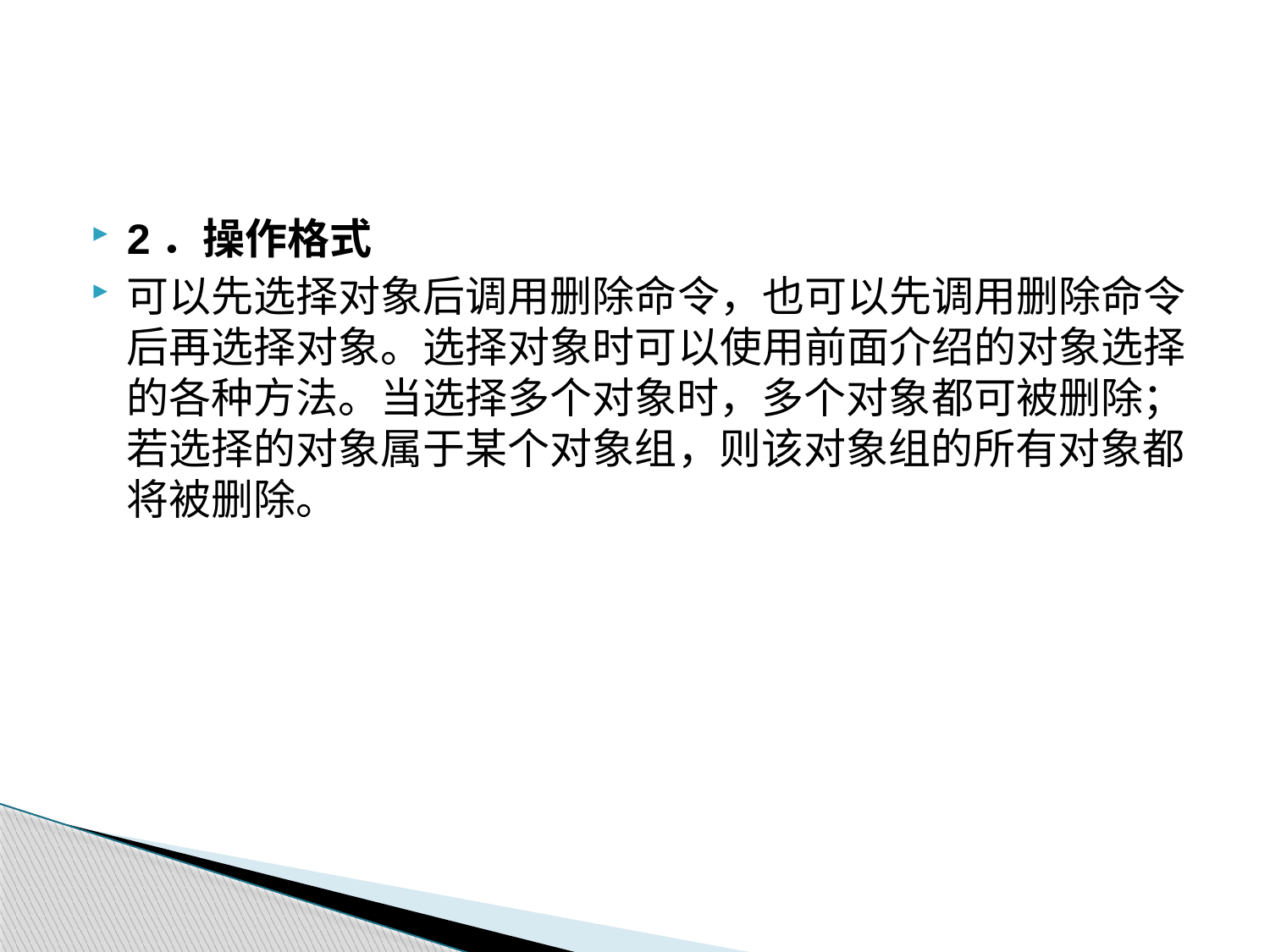

2．操作格式
可以先选择对象后调用删除命令，也可以先调用删除命令后再选择对象。选择对象时可以使用前面介绍的对象选择的各种方法。当选择多个对象时，多个对象都可被删除；若选择的对象属于某个对象组，则该对象组的所有对象都将被删除。